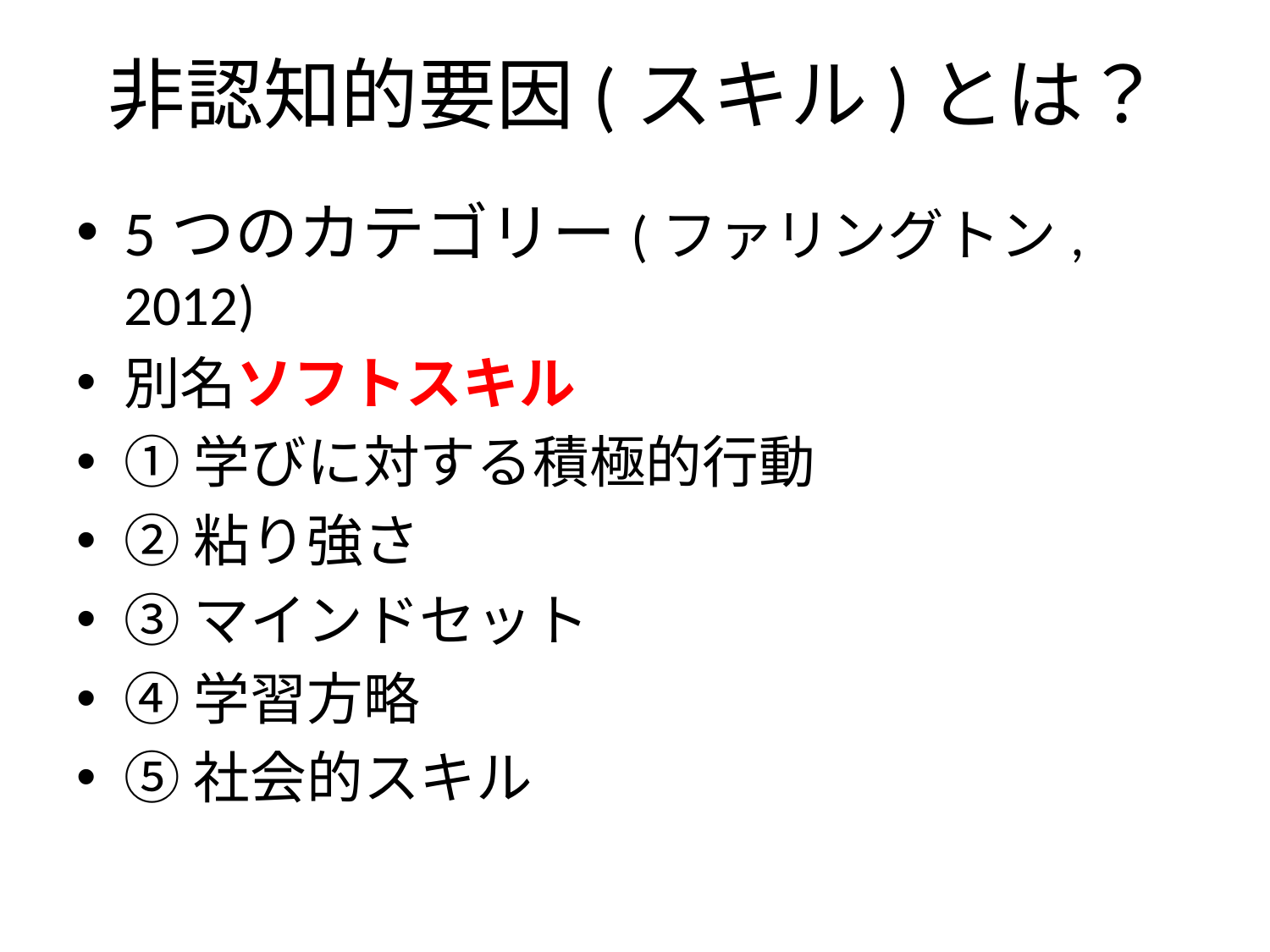

# 非認知的要因(スキル)とは？
5つのカテゴリー(ファリングトン, 2012)
別名ソフトスキル
①学びに対する積極的行動
②粘り強さ
③マインドセット
④学習方略
⑤社会的スキル